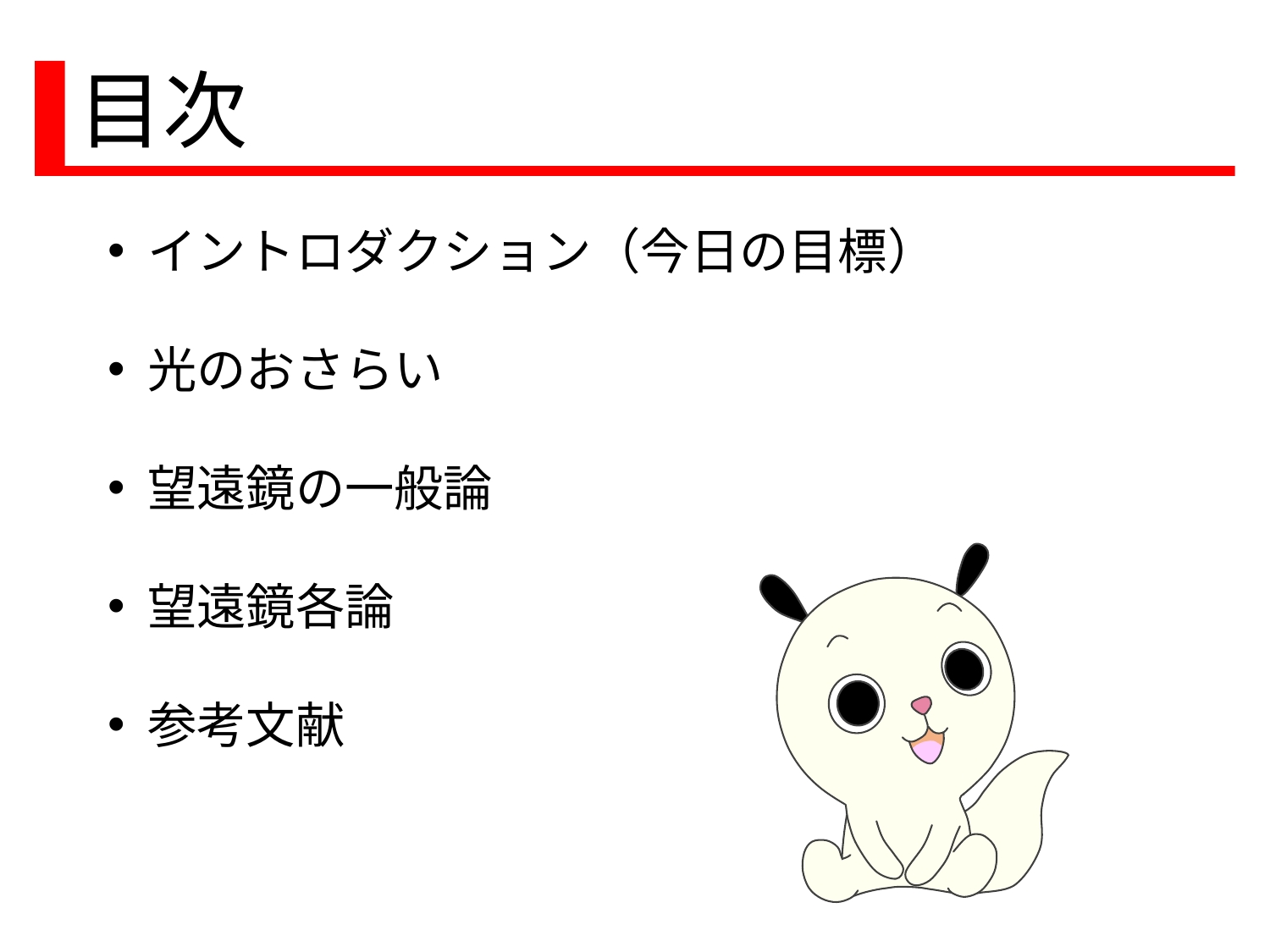

目次

イントロダクション（今日の目標）

光のおさらい

望遠鏡の一般論

望遠鏡各論

参考文献